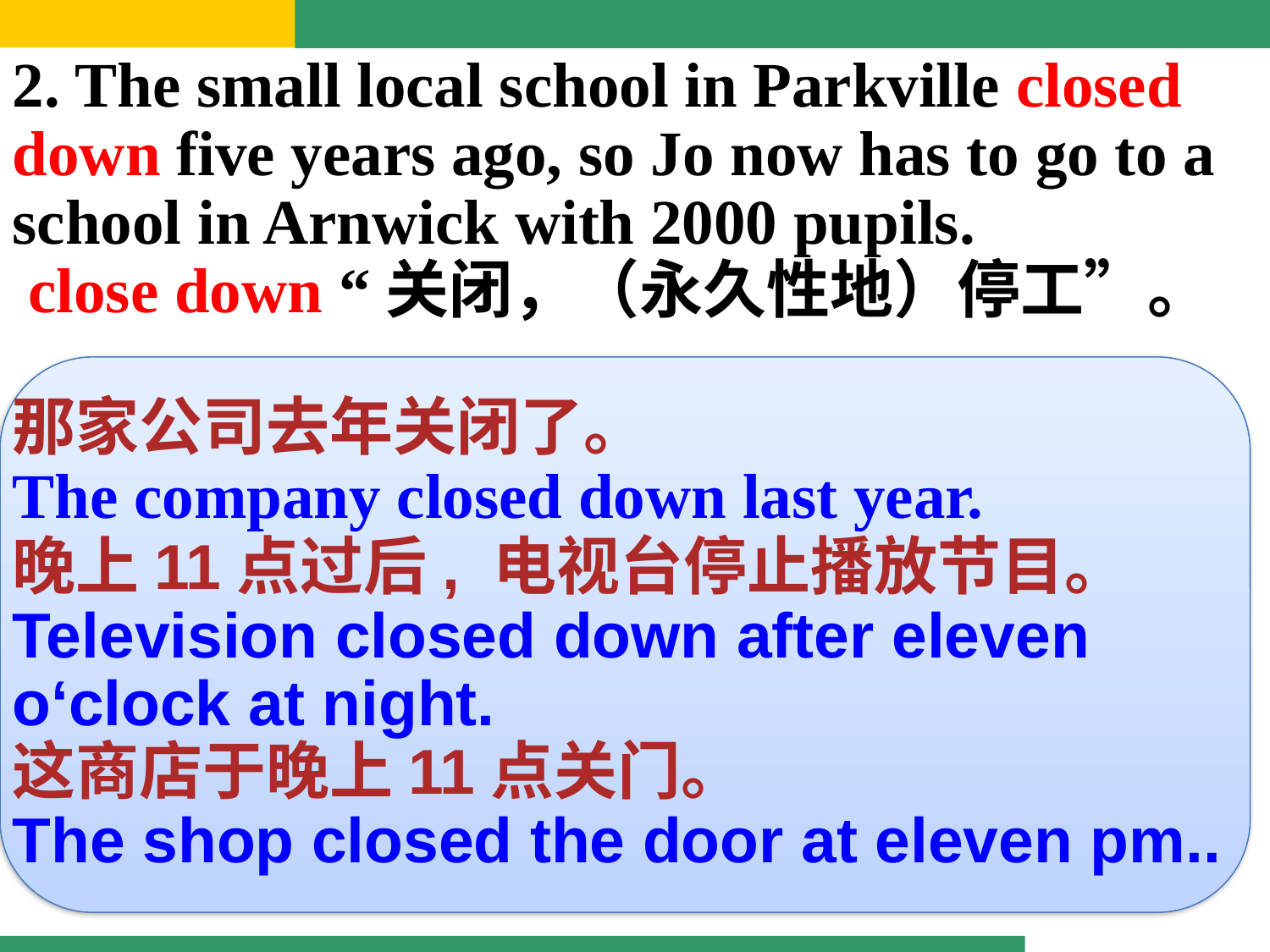

2. The small local school in Parkville closed down five years ago, so Jo now has to go to a school in Arnwick with 2000 pupils.
 close down “关闭，（永久性地）停工”。

那家公司去年关闭了。
The company closed down last year.

晚上11点过后, 电视台停止播放节目。
Television closed down after eleven o‘clock at night.
这商店于晚上11点关门。
The shop closed the door at eleven pm..